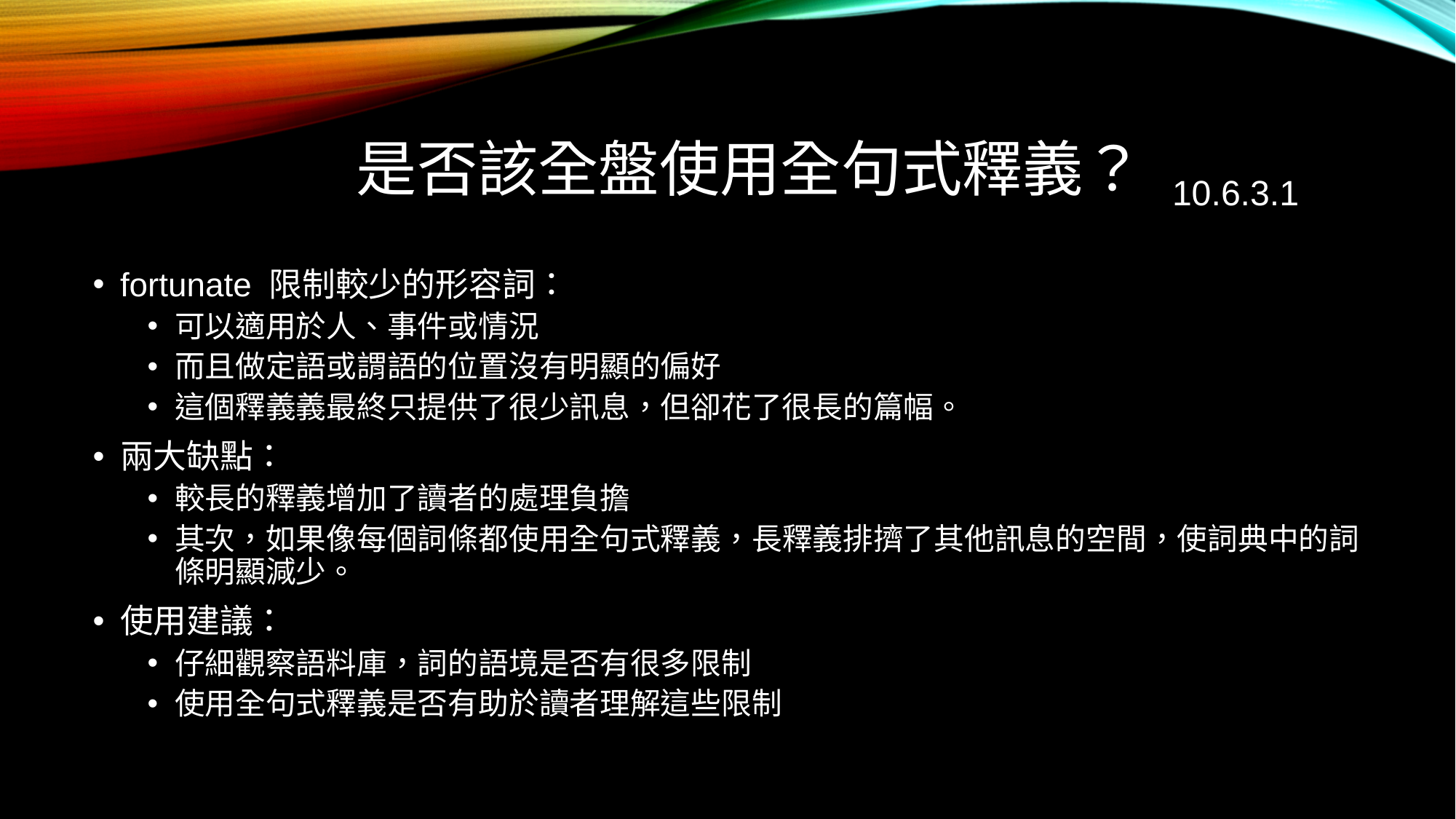

# 是否該全盤使用全句式釋義？ 10.6.3.1
fortunate 限制較少的形容詞：
可以適用於人、事件或情況
而且做定語或謂語的位置沒有明顯的偏好
這個釋義義最終只提供了很少訊息，但卻花了很長的篇幅。
兩大缺點：
較長的釋義增加了讀者的處理負擔
其次，如果像每個詞條都使用全句式釋義，長釋義排擠了其他訊息的空間，使詞典中的詞條明顯減少。
使用建議：
仔細觀察語料庫，詞的語境是否有很多限制
使用全句式釋義是否有助於讀者理解這些限制